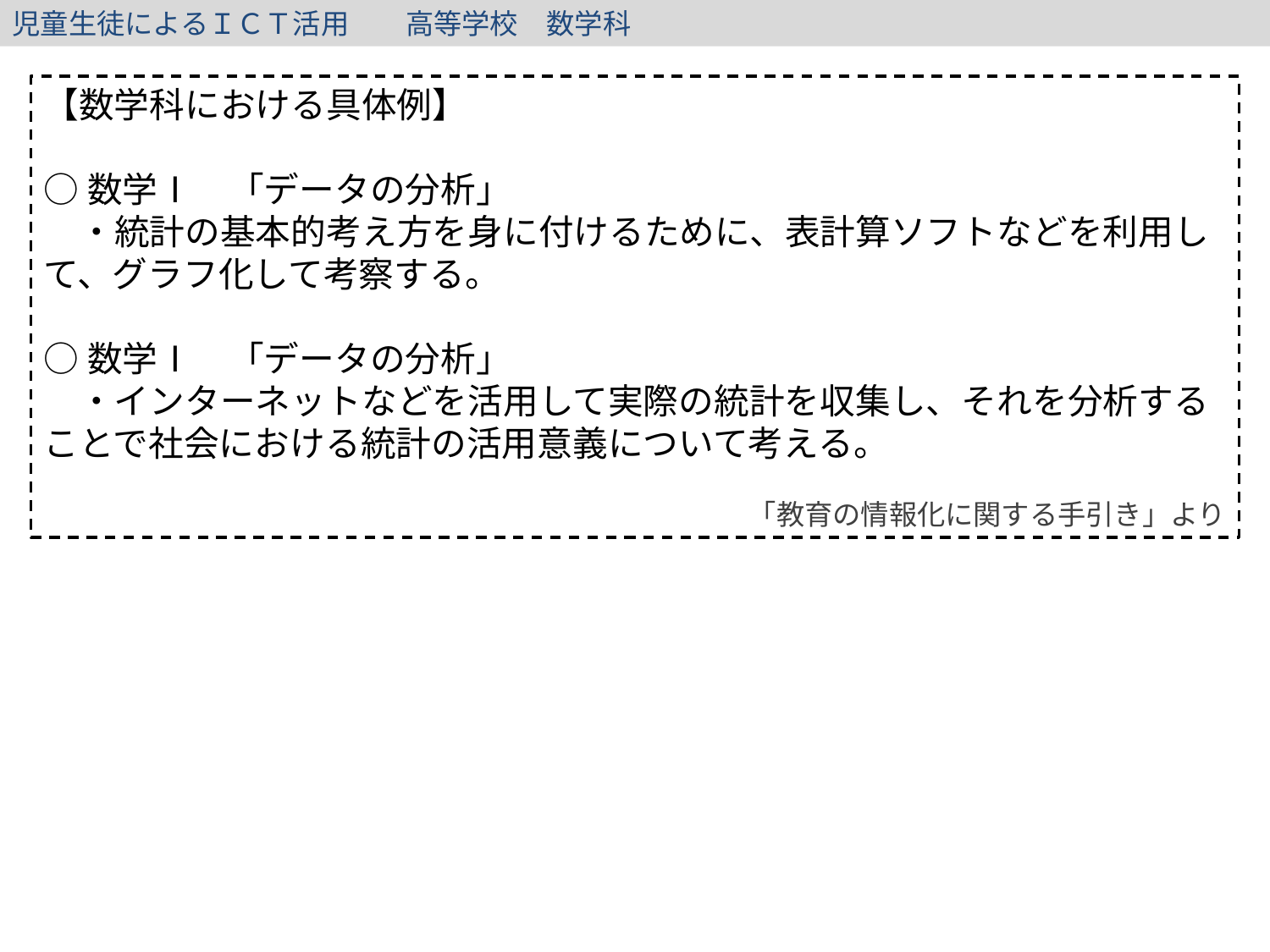

児童生徒によるＩＣＴ活用　　高等学校　数学科
【数学科における具体例】

○数学Ⅰ　「データの分析」
　・統計の基本的考え方を身に付けるために、表計算ソフトなどを利用して、グラフ化して考察する。

○数学Ⅰ　「データの分析」
　・インターネットなどを活用して実際の統計を収集し、それを分析することで社会における統計の活用意義について考える。

「教育の情報化に関する手引き」より